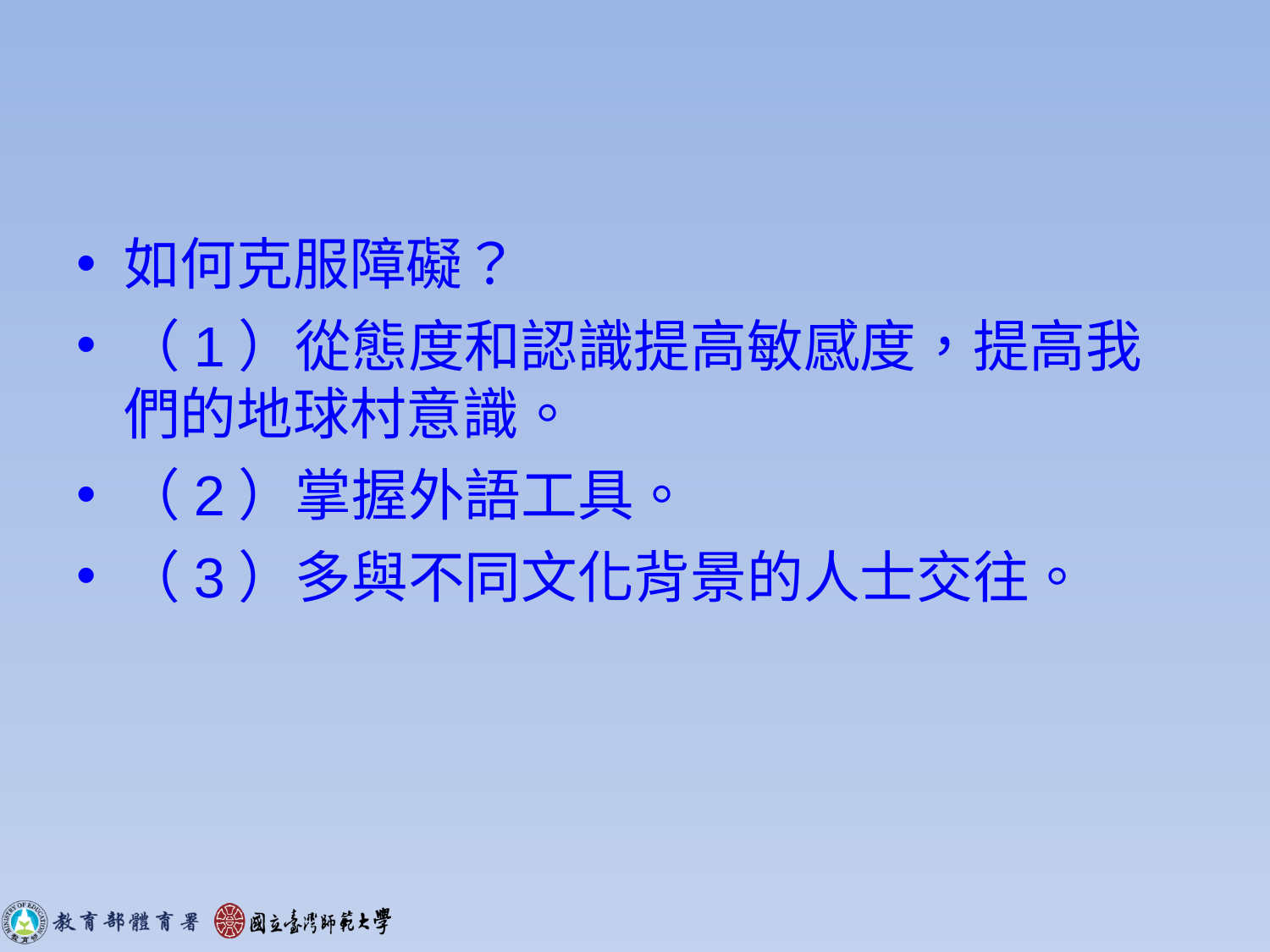

#
如何克服障礙？
（1）從態度和認識提高敏感度，提高我們的地球村意識。
（2）掌握外語工具。
（3）多與不同文化背景的人士交往。